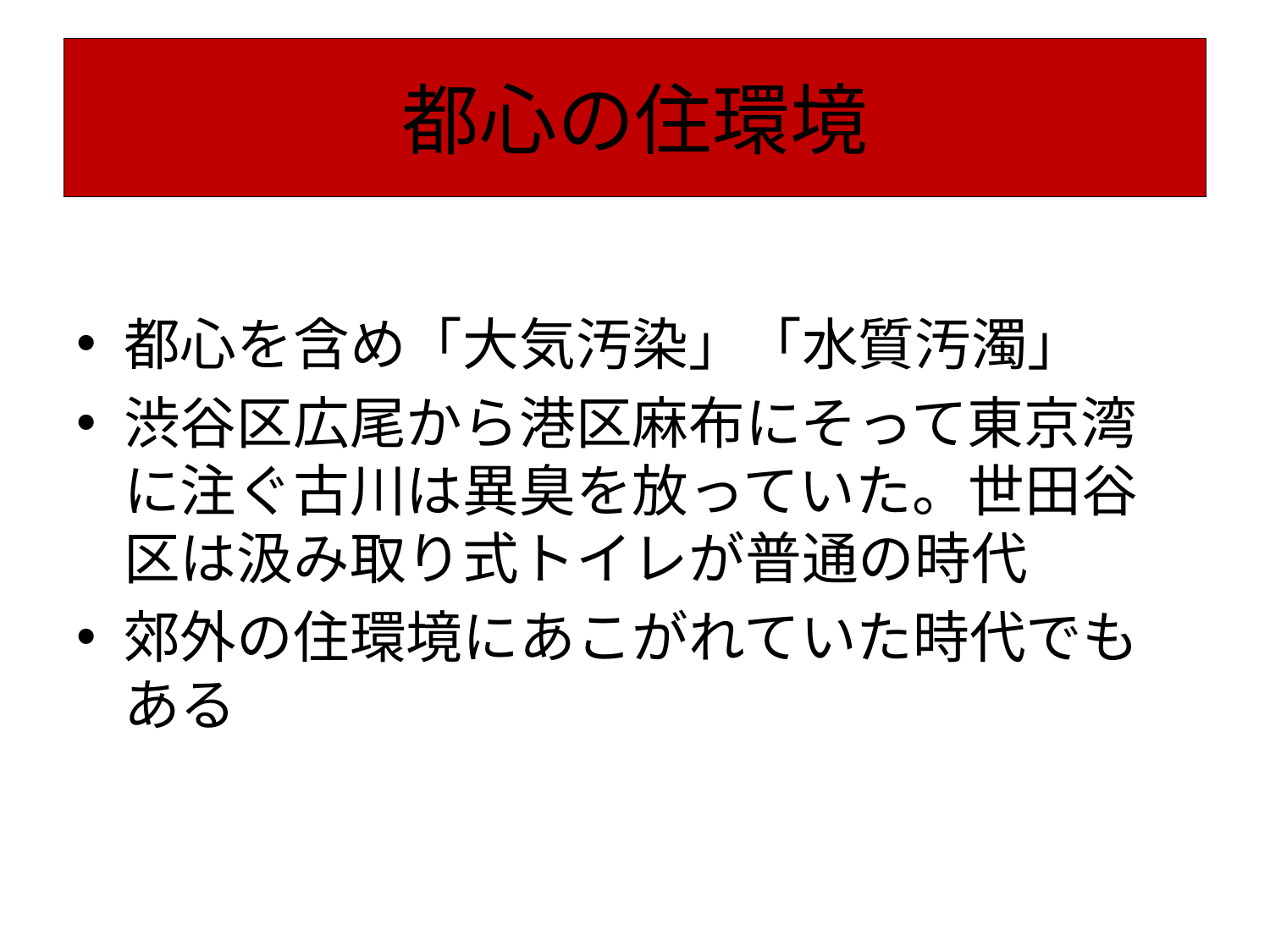

# 都心の住環境
都心を含め「大気汚染」「水質汚濁」
渋谷区広尾から港区麻布にそって東京湾に注ぐ古川は異臭を放っていた。世田谷区は汲み取り式トイレが普通の時代
郊外の住環境にあこがれていた時代でもある